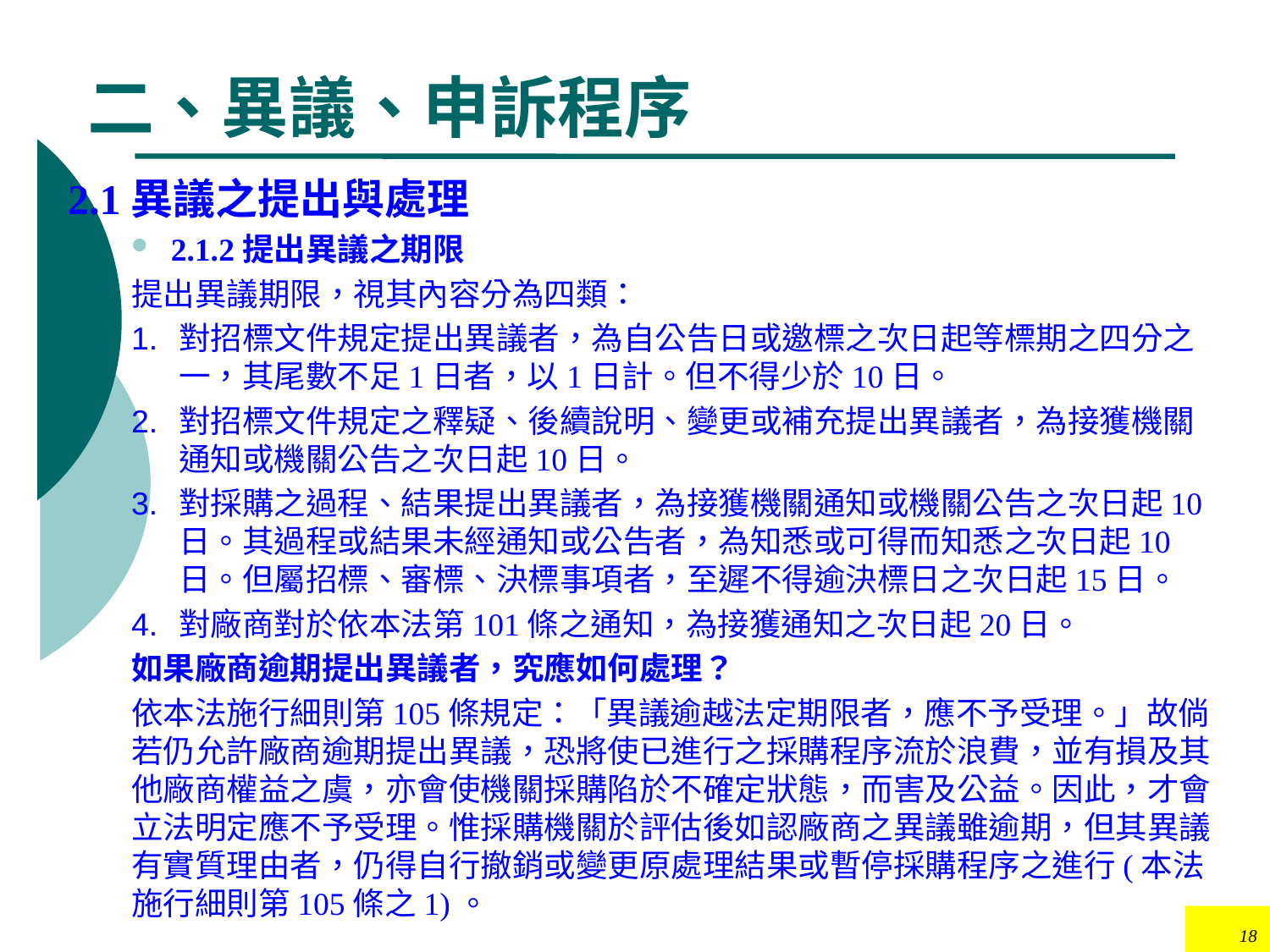

# 二、異議、申訴程序
2.1異議之提出與處理
2.1.2提出異議之期限
提出異議期限，視其內容分為四類：
對招標文件規定提出異議者，為自公告日或邀標之次日起等標期之四分之一，其尾數不足1日者，以1日計。但不得少於10日。
對招標文件規定之釋疑、後續說明、變更或補充提出異議者，為接獲機關通知或機關公告之次日起10日。
對採購之過程、結果提出異議者，為接獲機關通知或機關公告之次日起10日。其過程或結果未經通知或公告者，為知悉或可得而知悉之次日起10日。但屬招標、審標、決標事項者，至遲不得逾決標日之次日起15日。
對廠商對於依本法第101條之通知，為接獲通知之次日起20日。
如果廠商逾期提出異議者，究應如何處理？
依本法施行細則第105條規定：「異議逾越法定期限者，應不予受理。」故倘若仍允許廠商逾期提出異議，恐將使已進行之採購程序流於浪費，並有損及其他廠商權益之虞，亦會使機關採購陷於不確定狀態，而害及公益。因此，才會立法明定應不予受理。惟採購機關於評估後如認廠商之異議雖逾期，但其異議有實質理由者，仍得自行撤銷或變更原處理結果或暫停採購程序之進行(本法施行細則第105條之1)。
18